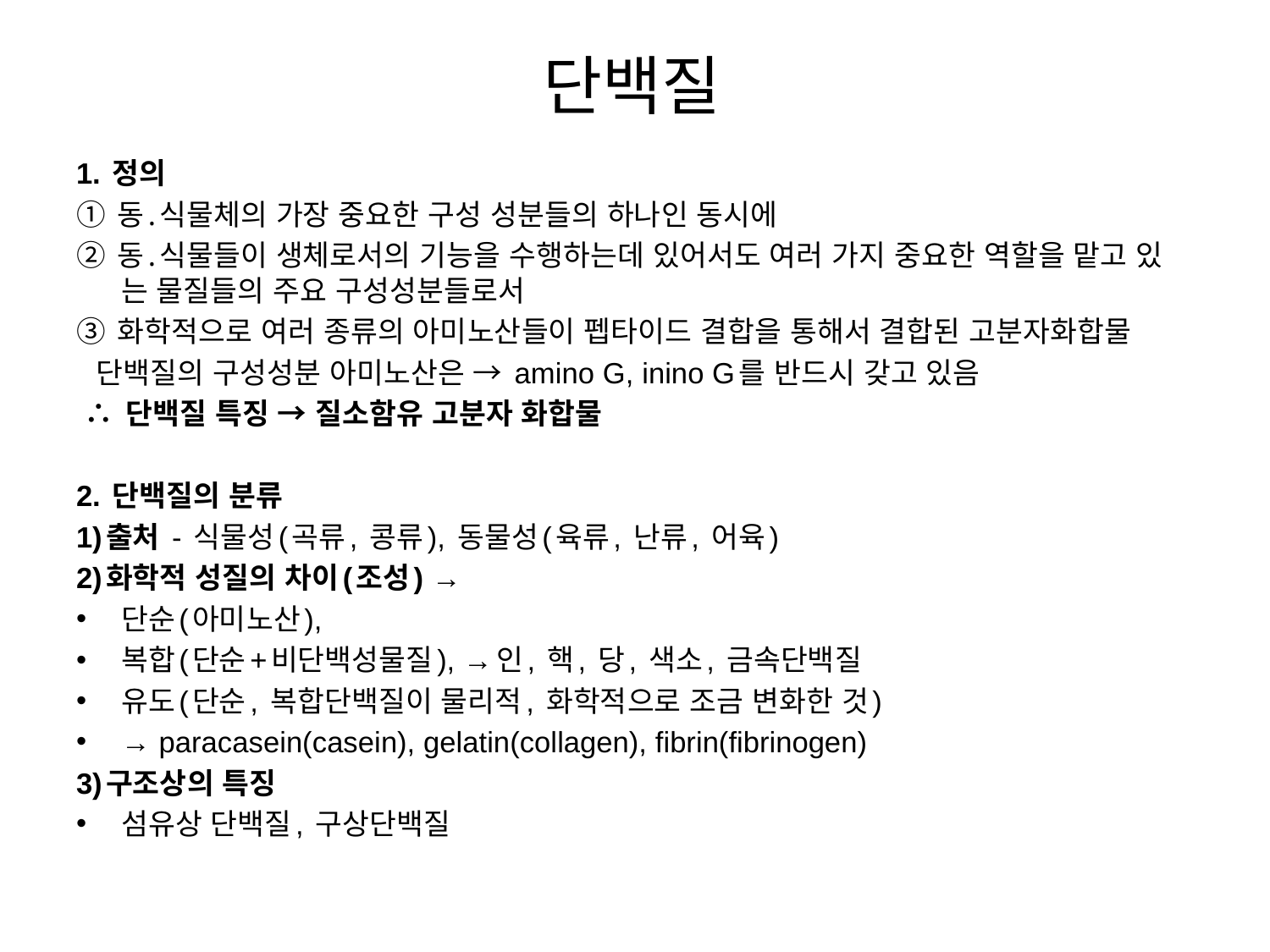

# 단백질
1. 정의
① 동․식물체의 가장 중요한 구성 성분들의 하나인 동시에
② 동․식물들이 생체로서의 기능을 수행하는데 있어서도 여러 가지 중요한 역할을 맡고 있 는 물질들의 주요 구성성분들로서
③ 화학적으로 여러 종류의 아미노산들이 펩타이드 결합을 통해서 결합된 고분자화합물
  단백질의 구성성분 아미노산은 → amino G, inino G를 반드시 갖고 있음
 ∴ 단백질 특징 → 질소함유 고분자 화합물

2. 단백질의 분류
1)출처 - 식물성(곡류, 콩류), 동물성(육류, 난류, 어육)
2)화학적 성질의 차이(조성) →
단순(아미노산),
복합(단순+비단백성물질), →인, 핵, 당, 색소, 금속단백질
유도(단순, 복합단백질이 물리적, 화학적으로 조금 변화한 것)
→ paracasein(casein), gelatin(collagen), fibrin(fibrinogen)
3)구조상의 특징
섬유상 단백질, 구상단백질